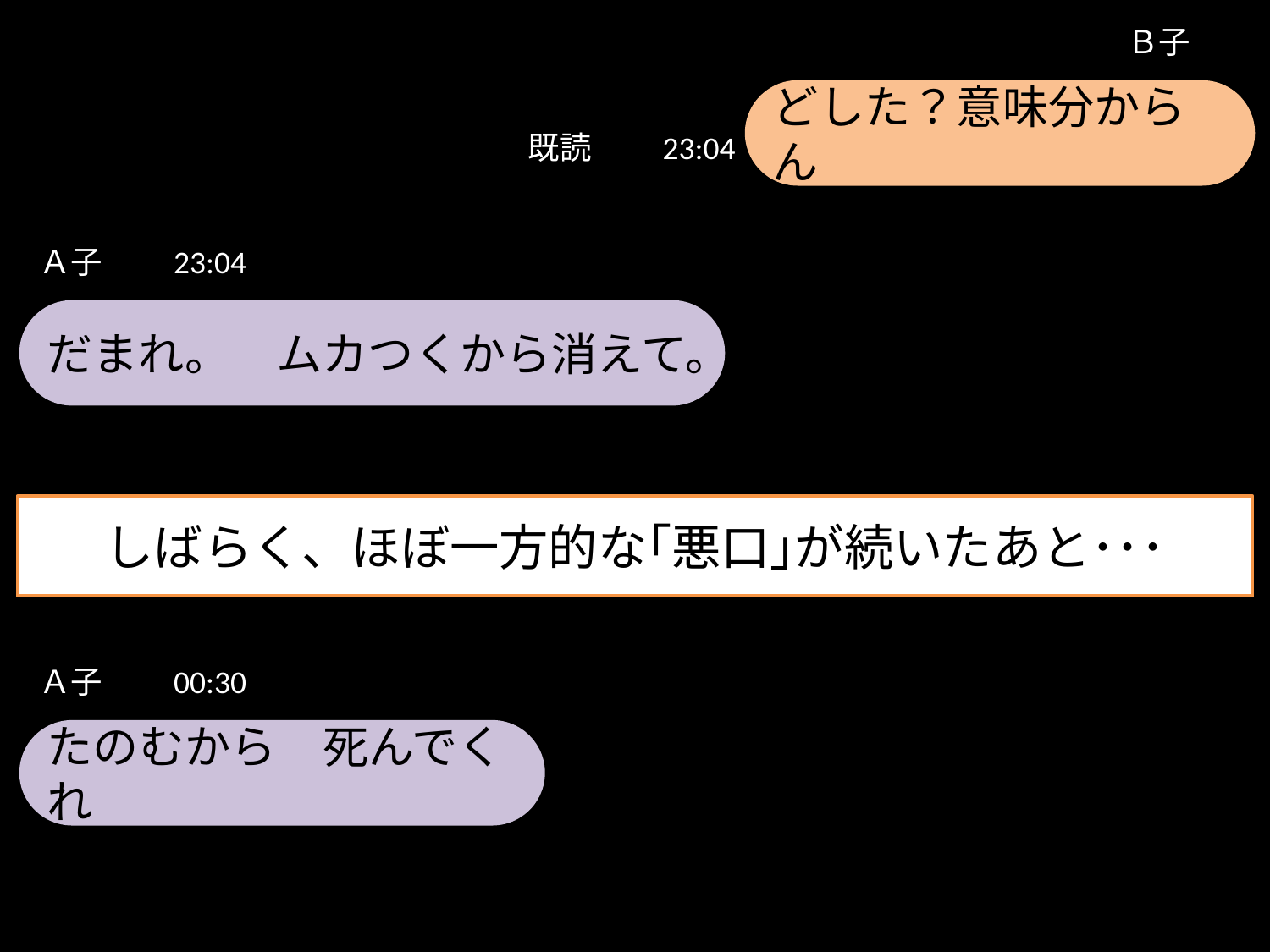

Ｂ子
どした？意味分からん
既読　　23:04
Ａ子　　23:04
だまれ。　ムカつくから消えて。
しばらく、ほぼ一方的な｢悪口｣が続いたあと･･･
Ａ子　　00:30
たのむから　死んでくれ